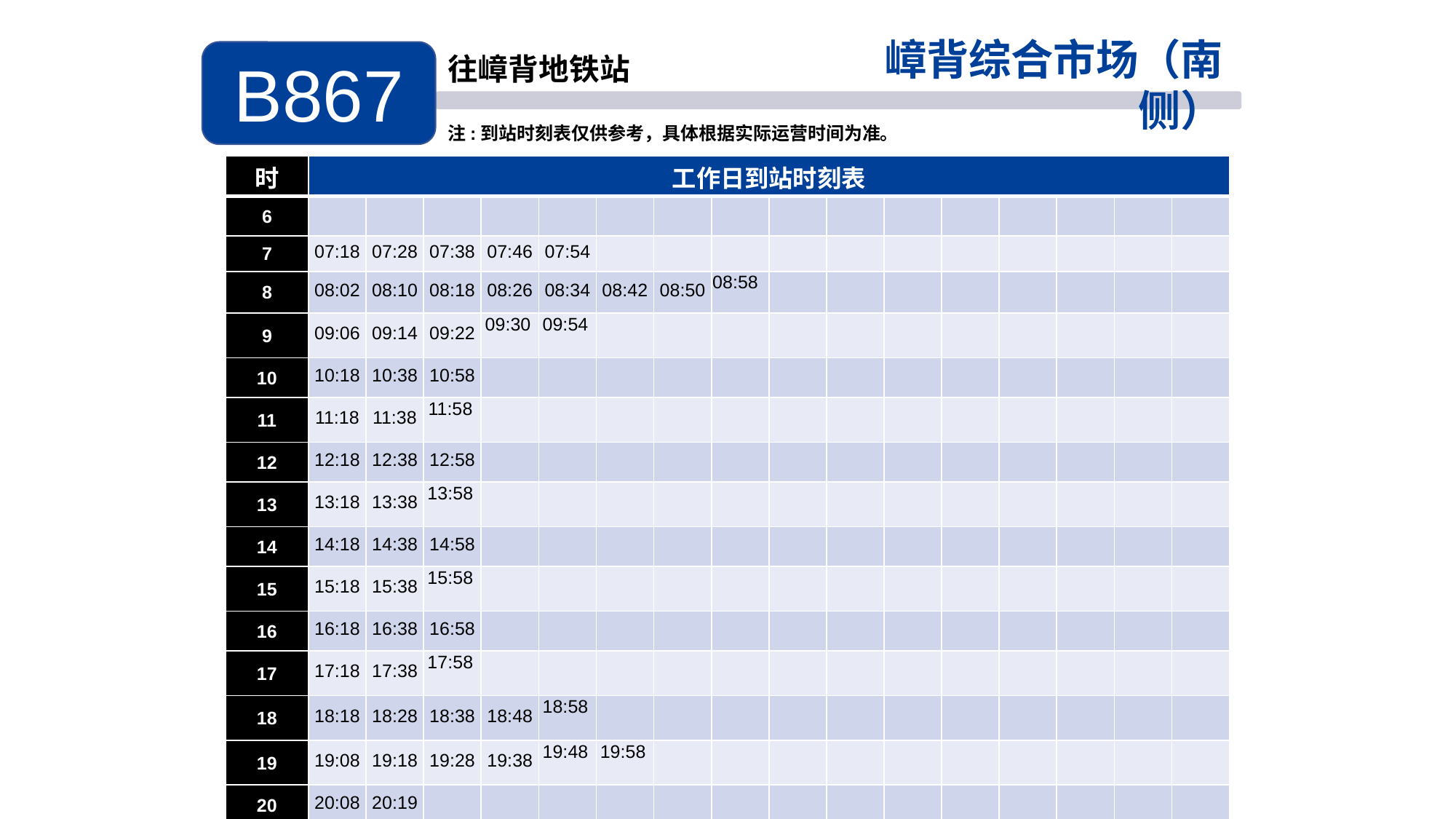

嶂背综合市场（南侧）
B867
往嶂背地铁站

注:到站时刻表仅供参考，具体根据实际运营时间为准。
| 时 | 工作日到站时刻表 |  |  |  |  |  |  |  |  |  |  |  |  |  |  |  |
| --- | --- | --- | --- | --- | --- | --- | --- | --- | --- | --- | --- | --- | --- | --- | --- | --- |
| 6 |  |  |  |  |  |  |  |  |  |  |  |  |  |  |  |  |
| 7 | 07:18 | 07:28 | 07:38 | 07:46 | 07:54 |  |  |  |  |  |  |  |  |  |  |  |
| 8 | 08:02 | 08:10 | 08:18 | 08:26 | 08:34 | 08:42 | 08:50 | 08:58 |  |  |  |  |  |  |  |  |
| 9 | 09:06 | 09:14 | 09:22 | 09:30 | 09:54 |  |  |  |  |  |  |  |  |  |  |  |
| 10 | 10:18 | 10:38 | 10:58 |  |  |  |  |  |  |  |  |  |  |  |  |  |
| 11 | 11:18 | 11:38 | 11:58 |  |  |  |  |  |  |  |  |  |  |  |  |  |
| 12 | 12:18 | 12:38 | 12:58 |  |  |  |  |  |  |  |  |  |  |  |  |  |
| 13 | 13:18 | 13:38 | 13:58 |  |  |  |  |  |  |  |  |  |  |  |  |  |
| 14 | 14:18 | 14:38 | 14:58 |  |  |  |  |  |  |  |  |  |  |  |  |  |
| 15 | 15:18 | 15:38 | 15:58 |  |  |  |  |  |  |  |  |  |  |  |  |  |
| 16 | 16:18 | 16:38 | 16:58 |  |  |  |  |  |  |  |  |  |  |  |  |  |
| 17 | 17:18 | 17:38 | 17:58 |  |  |  |  |  |  |  |  |  |  |  |  |  |
| 18 | 18:18 | 18:28 | 18:38 | 18:48 | 18:58 |  |  |  |  |  |  |  |  |  |  |  |
| 19 | 19:08 | 19:18 | 19:28 | 19:38 | 19:48 | 19:58 |  |  |  |  |  |  |  |  |  |  |
| 20 | 20:08 | 20:19 |  |  |  |  |  |  |  |  |  |  |  |  |  |  |